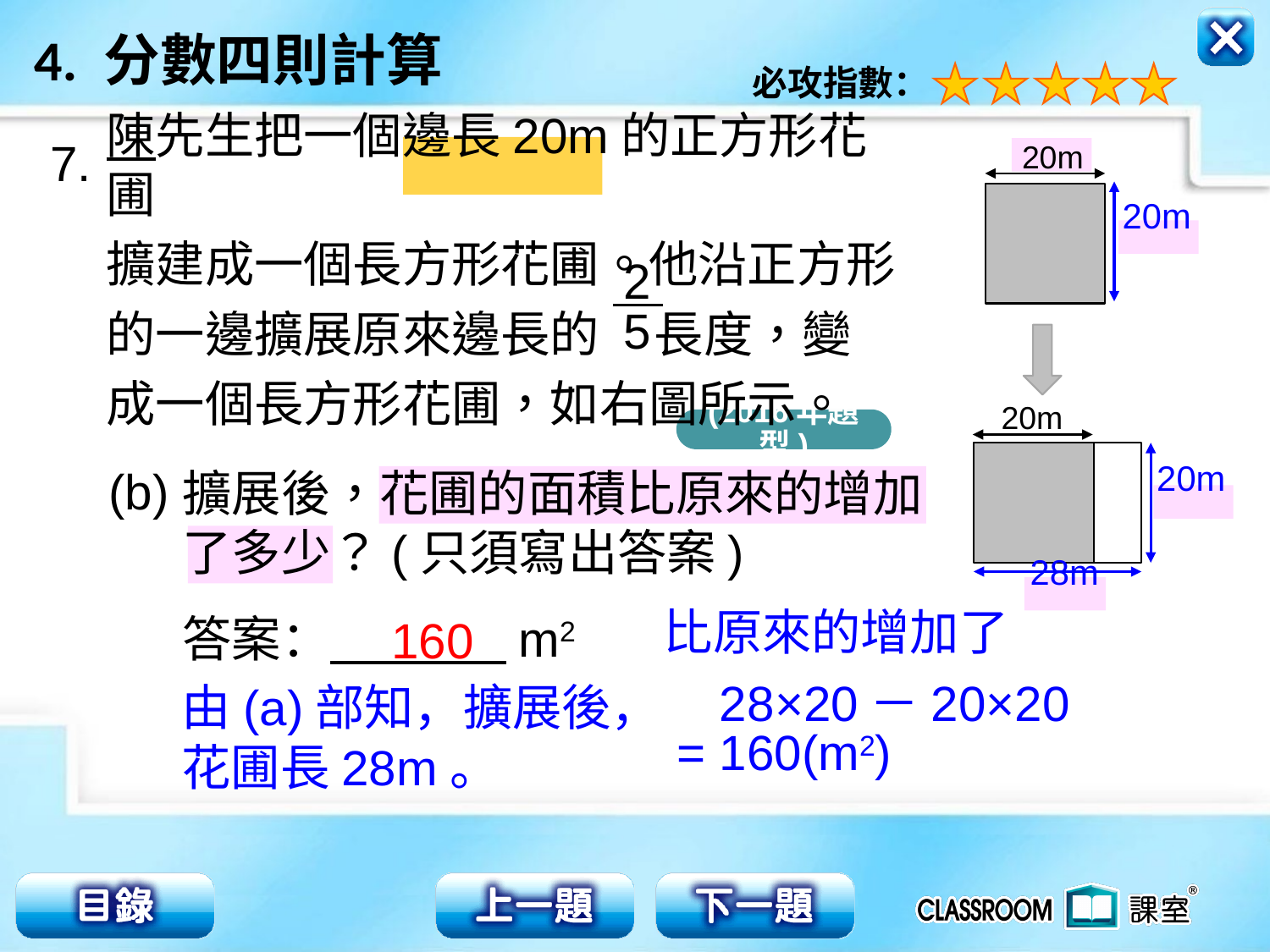

7.
陳先生把一個邊長20m的正方形花圃
擴建成一個長方形花圃。他沿正方形
的一邊擴展原來邊長的     長度，變
成一個長方形花圃，如右圖所示。
20m

20m

2
5

20m
(2016年題型)

(b)
擴展後，花圃的面積比原來的增加了多少？(只須寫出答案)

20m

28m

答案：                m2
比原來的增加了
160
28×20
－20×20
由(a)部知，擴展後，
花圃長28m。
= 160(m2)